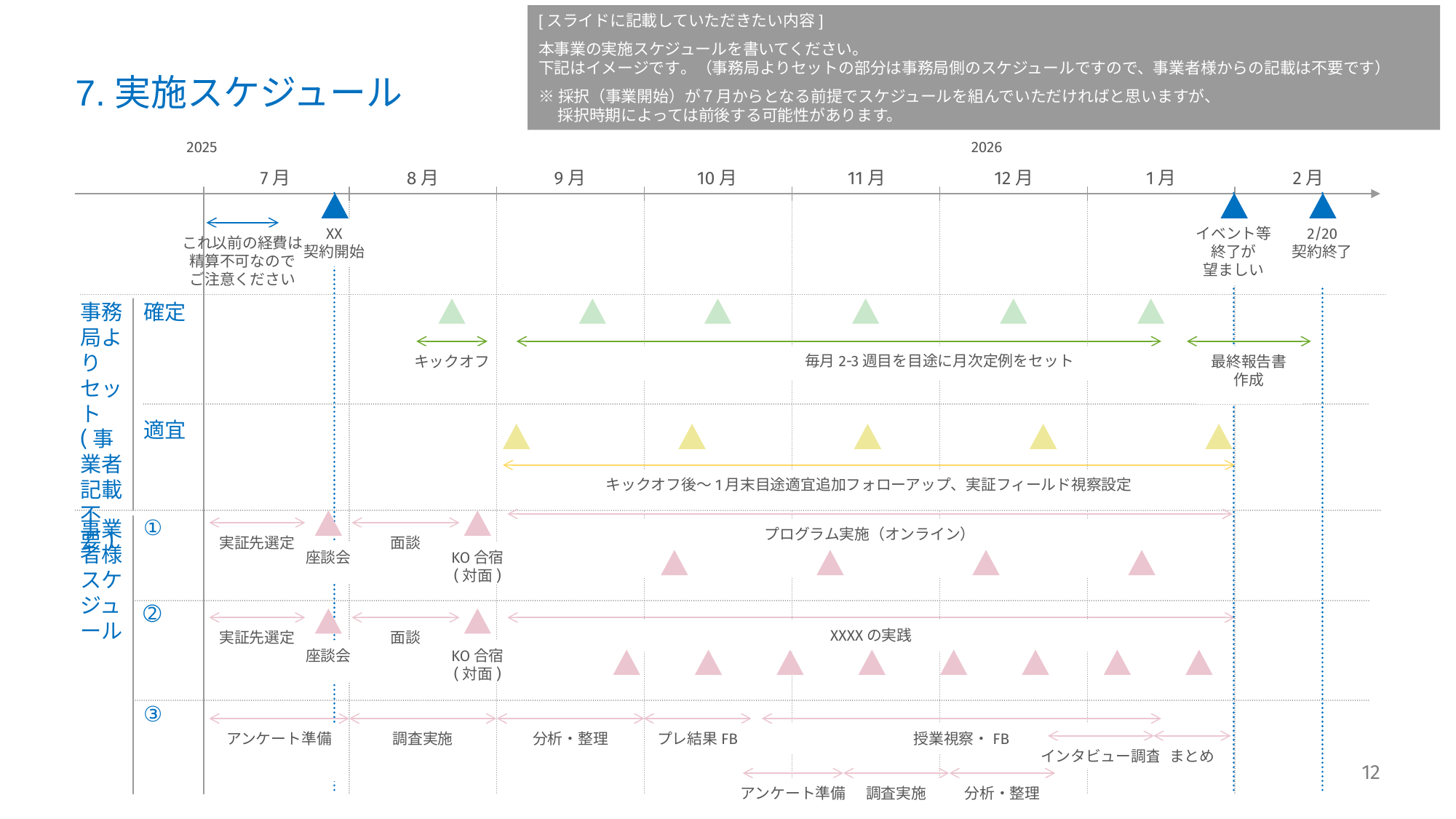

[スライドに記載していただきたい内容]
本事業の実施スケジュールを書いてください。
下記はイメージです。（事務局よりセットの部分は事務局側のスケジュールですので、事業者様からの記載は不要です）
※採択（事業開始）が７月からとなる前提でスケジュールを組んでいただければと思いますが、
　 採択時期によっては前後する可能性があります。
# 7.実施スケジュール
2025
2026
7月
8月
9月
10月
11月
12月
1月
2月

XX
契約開始
イベント等
終了が
望ましい

2/20
契約終了

これ以前の経費は
精算不可なので
ご注意ください
事務局よりセット(事業者記載不要)
確定

キックオフ
最終報告書
作成
毎月2-3週目を目途に月次定例をセット
適宜

キックオフ後～1月末目途適宜追加フォローアップ、実証フィールド視察設定

座談会

プログラム実施（オンライン）
①
事業者様スケジュール
実証先選定
面談
KO合宿
(対面)

➁

座談会

KO合宿
(対面)

実証先選定
面談
XXXXの実践

③
アンケート準備
調査実施
分析・整理
プレ結果FB
授業視察・FB
インタビュー調査
まとめ
アンケート準備
調査実施
分析・整理